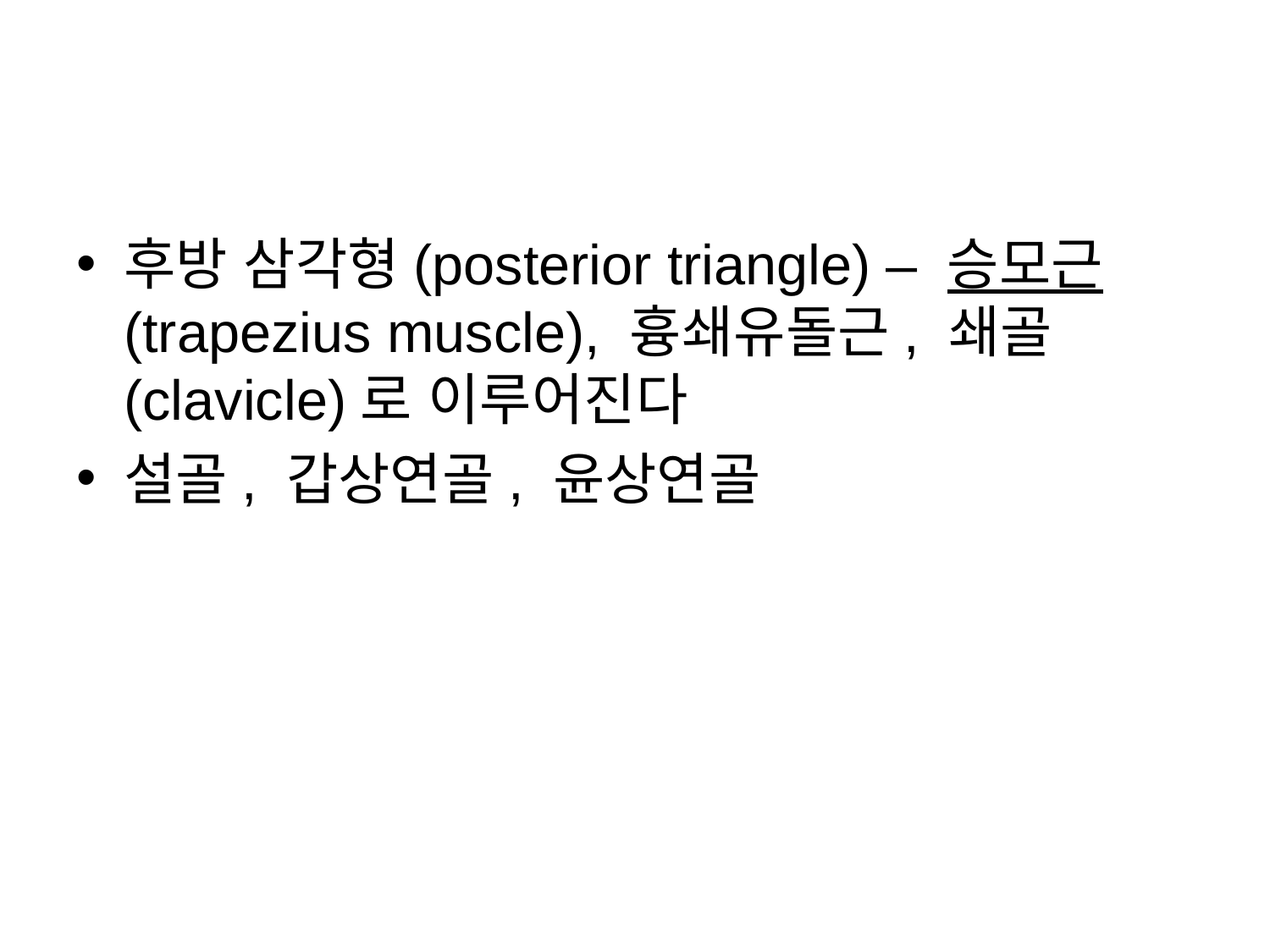

#
후방 삼각형(posterior triangle) – 승모근(trapezius muscle), 흉쇄유돌근, 쇄골(clavicle)로 이루어진다
설골, 갑상연골, 윤상연골